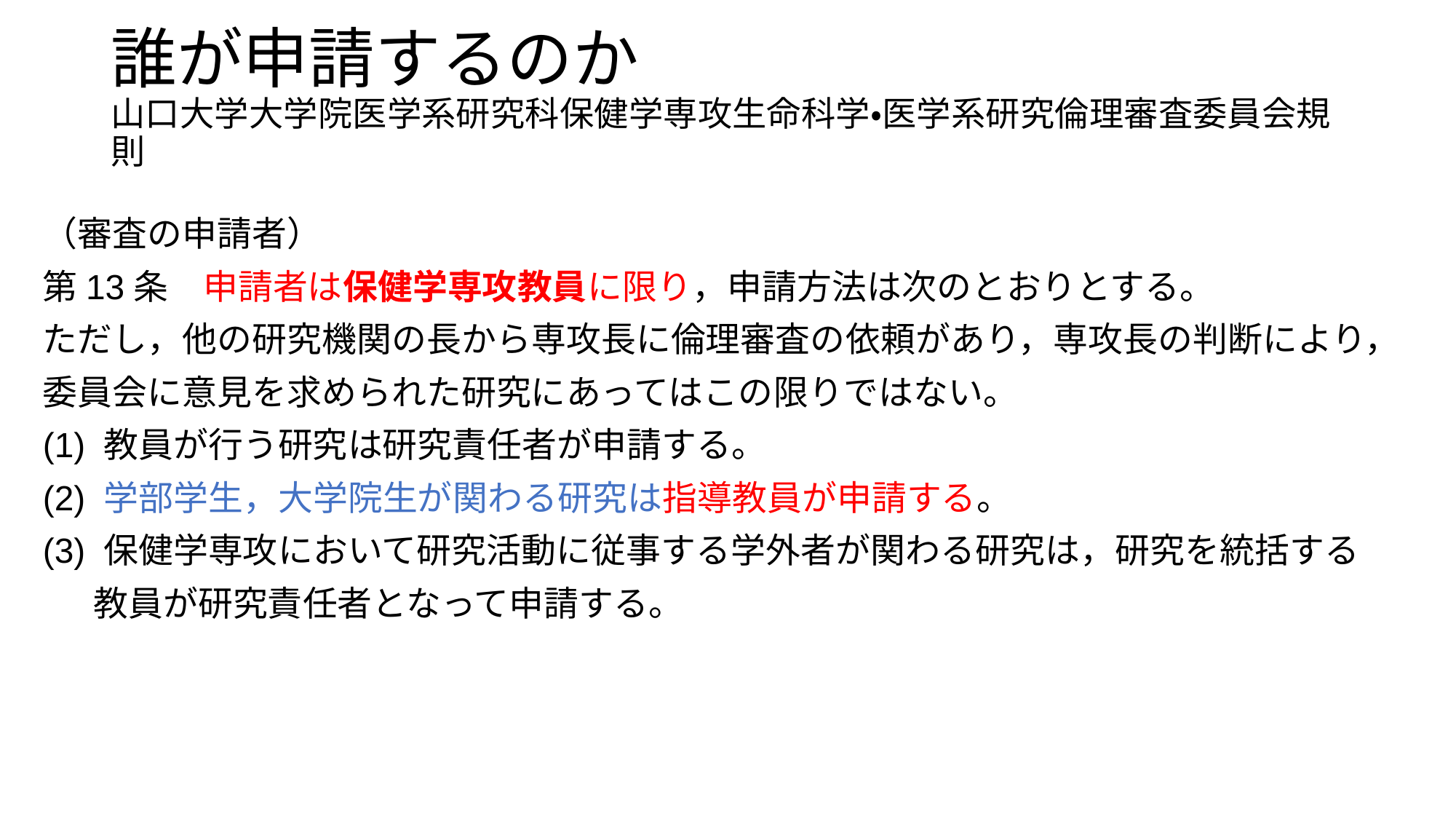

# 誰が申請するのか 山口大学大学院医学系研究科保健学専攻生命科学・医学系研究倫理審査委員会規則
（審査の申請者）
第13条　申請者は保健学専攻教員に限り，申請方法は次のとおりとする。
ただし，他の研究機関の長から専攻長に倫理審査の依頼があり，専攻長の判断により，
委員会に意見を求められた研究にあってはこの限りではない。
(1) 教員が行う研究は研究責任者が申請する。
(2) 学部学生，大学院生が関わる研究は指導教員が申請する。
(3) 保健学専攻において研究活動に従事する学外者が関わる研究は，研究を統括する
　  教員が研究責任者となって申請する。